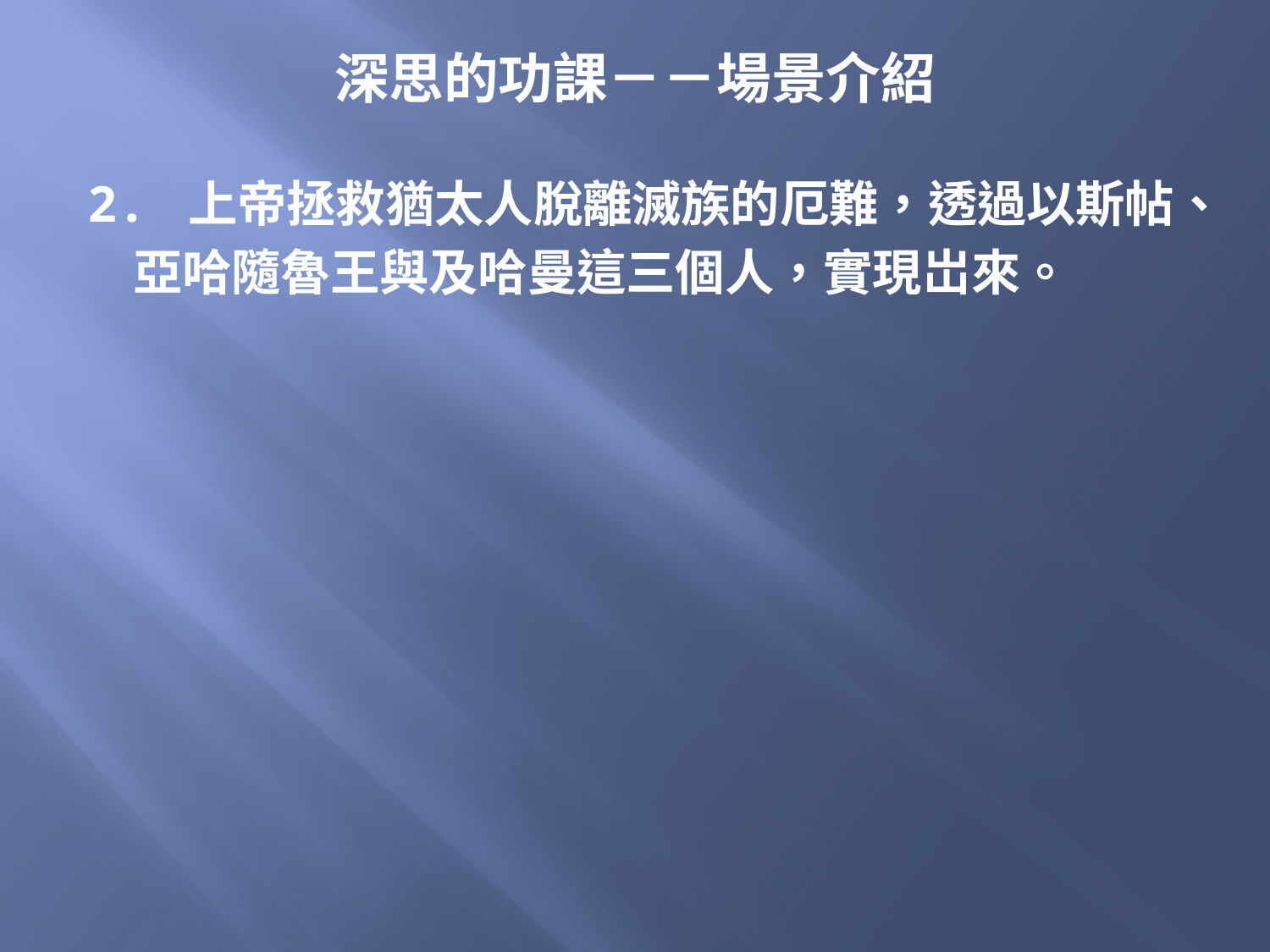

# 深思的功課－－場景介紹
2. 上帝拯救猶太人脫離滅族的厄難，透過以斯帖、
   亞哈隨魯王與及哈曼這三個人，實現岀來。